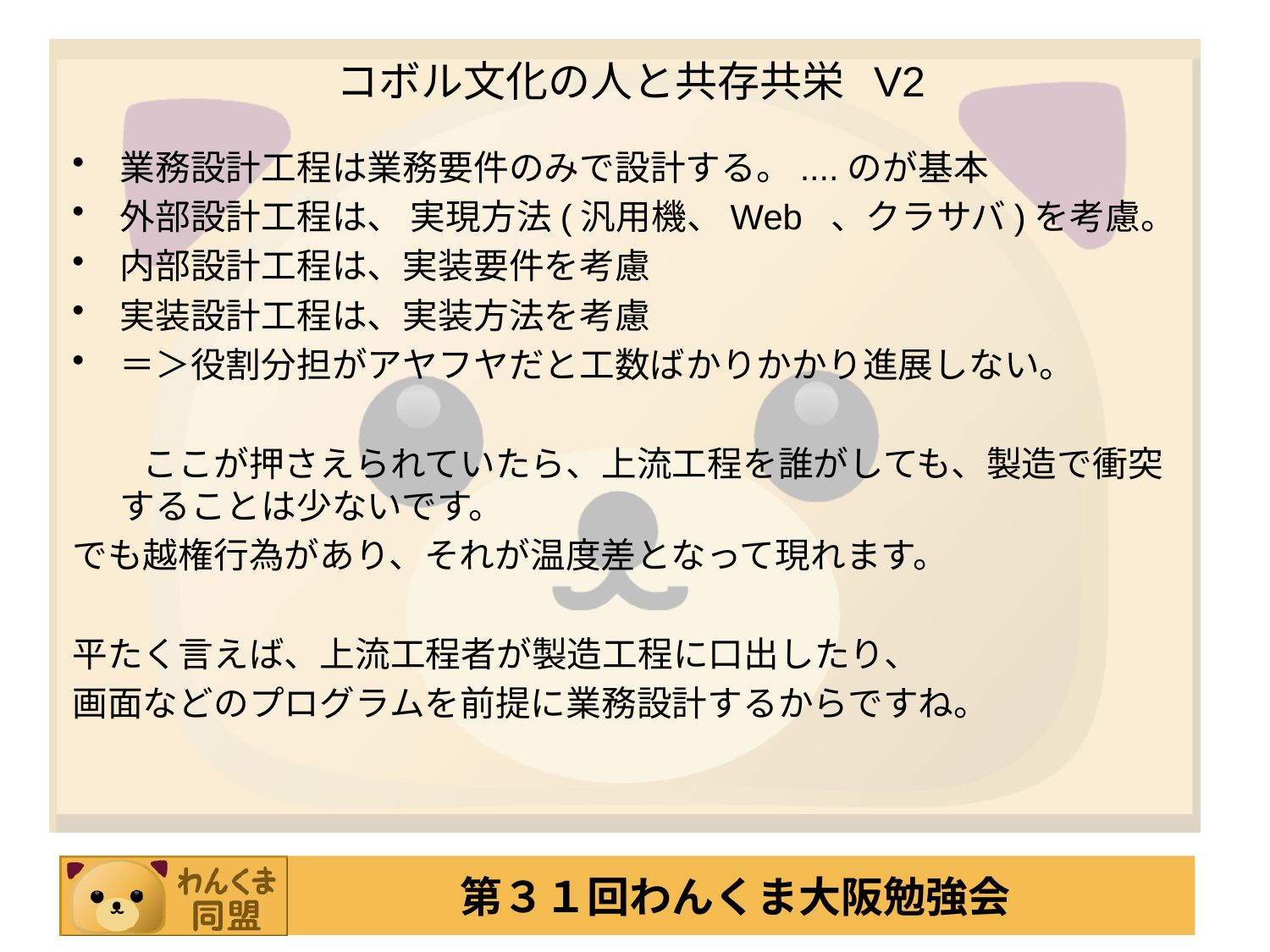

# コボル文化の人と共存共栄  V2
業務設計工程は業務要件のみで設計する。....のが基本
外部設計工程は、 実現方法(汎用機、Web  、クラサバ)を考慮。
内部設計工程は、実装要件を考慮
実装設計工程は、実装方法を考慮
＝＞役割分担がアヤフヤだと工数ばかりかかり進展しない。

　　ここが押さえられていたら、上流工程を誰がしても、製造で衝突することは少ないです。
でも越権行為があり、それが温度差となって現れます。

平たく言えば、上流工程者が製造工程に口出したり、
画面などのプログラムを前提に業務設計するからですね。